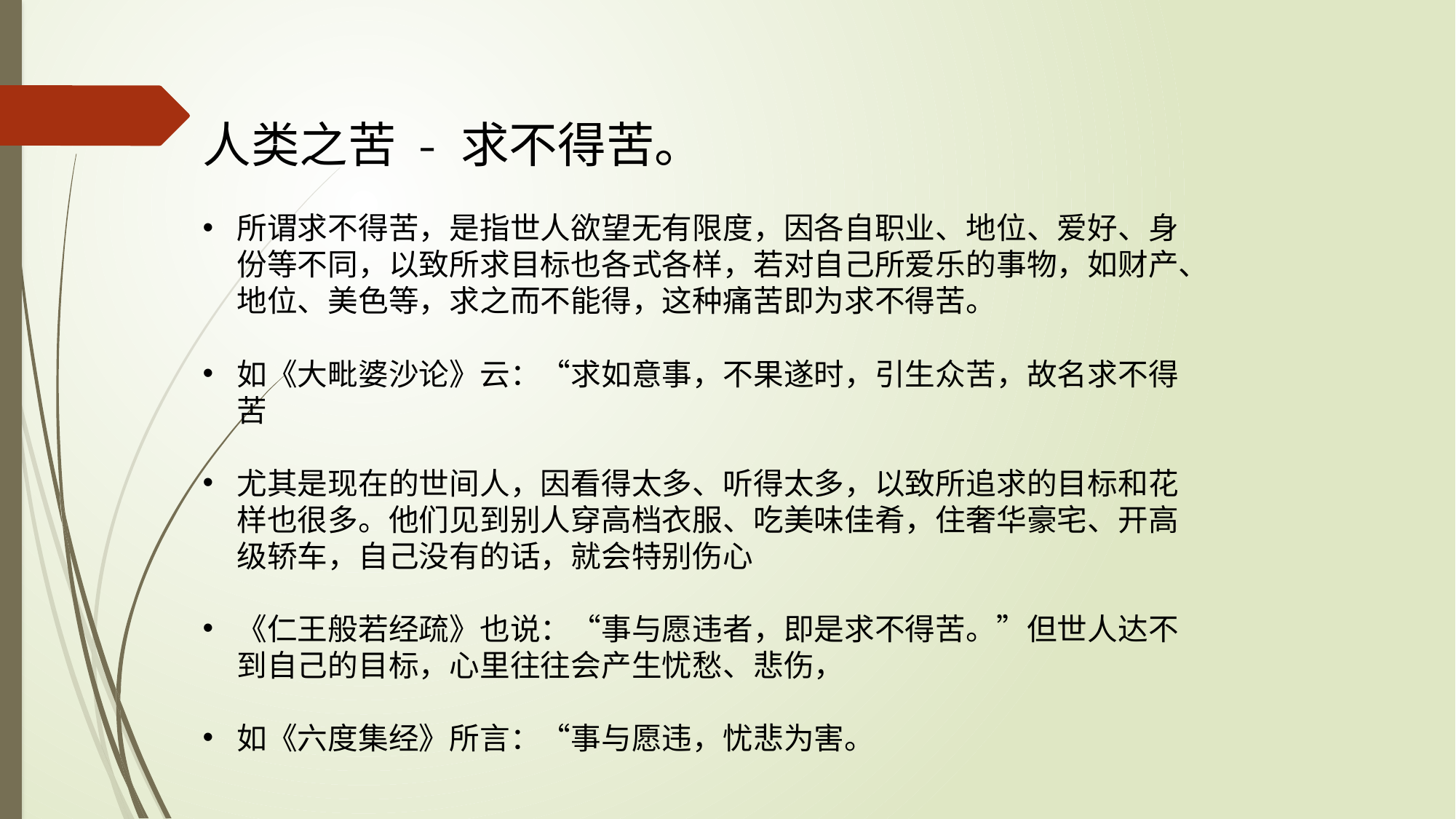

人类之苦 - 求不得苦。

所谓求不得苦，是指世人欲望无有限度，因各自职业、地位、爱好、身份等不同，以致所求目标也各式各样，若对自己所爱乐的事物，如财产、地位、美色等，求之而不能得，这种痛苦即为求不得苦。

如《大毗婆沙论》云：“求如意事，不果遂时，引生众苦，故名求不得苦

尤其是现在的世间人，因看得太多、听得太多，以致所追求的目标和花样也很多。他们见到别人穿高档衣服、吃美味佳肴，住奢华豪宅、开高级轿车，自己没有的话，就会特别伤心

《仁王般若经疏》也说：“事与愿违者，即是求不得苦。”但世人达不到自己的目标，心里往往会产生忧愁、悲伤，

如《六度集经》所言：“事与愿违，忧悲为害。